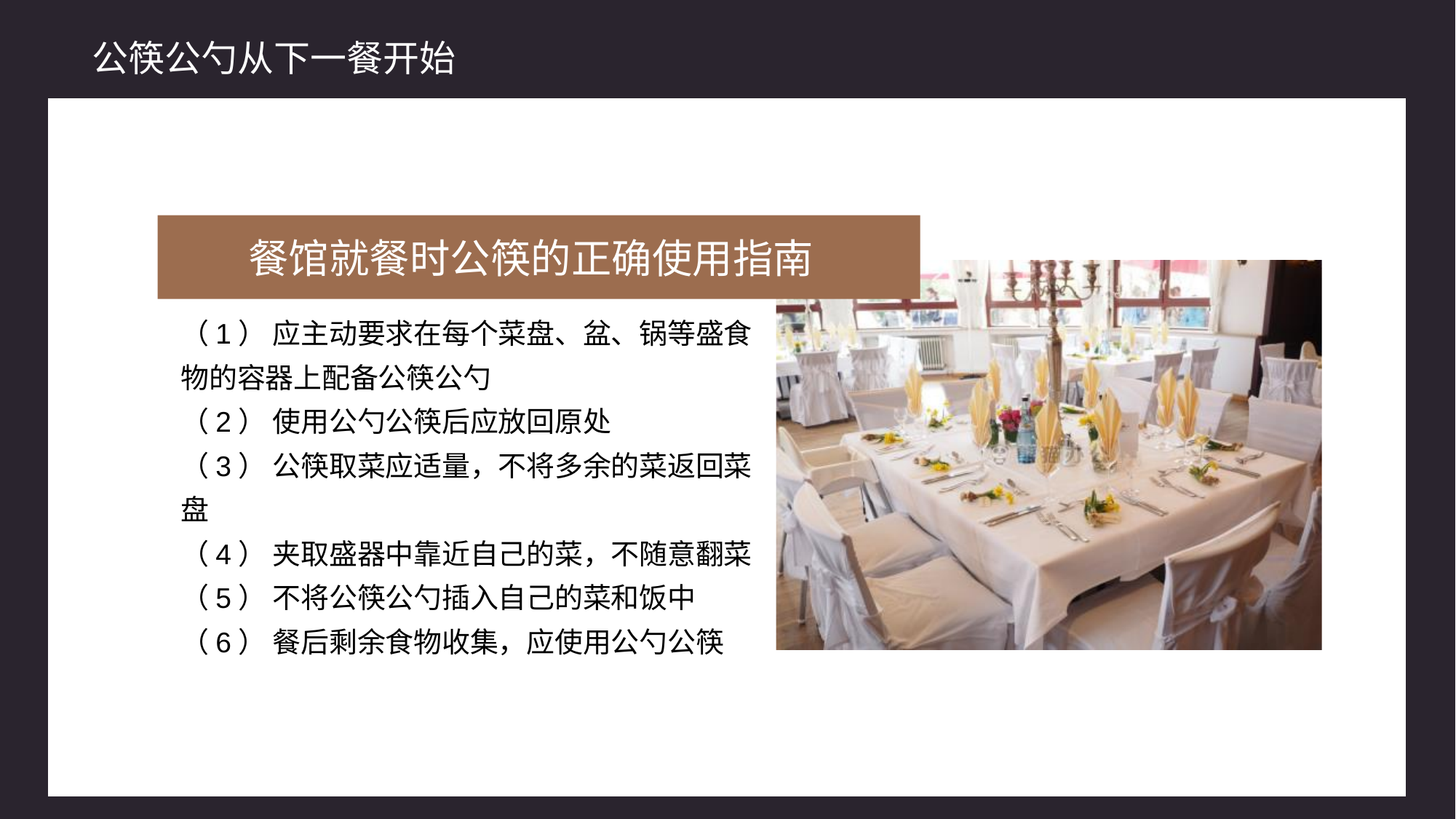

公筷公勺从下一餐开始

餐馆就餐时公筷的正确使用指南

（1） 应主动要求在每个菜盘、盆、锅等盛食物的容器上配备公筷公勺
（2） 使用公勺公筷后应放回原处
（3） 公筷取菜应适量，不将多余的菜返回菜盘
（4） 夹取盛器中靠近自己的菜，不随意翻菜
（5） 不将公筷公勺插入自己的菜和饭中
（6） 餐后剩余食物收集，应使用公勺公筷